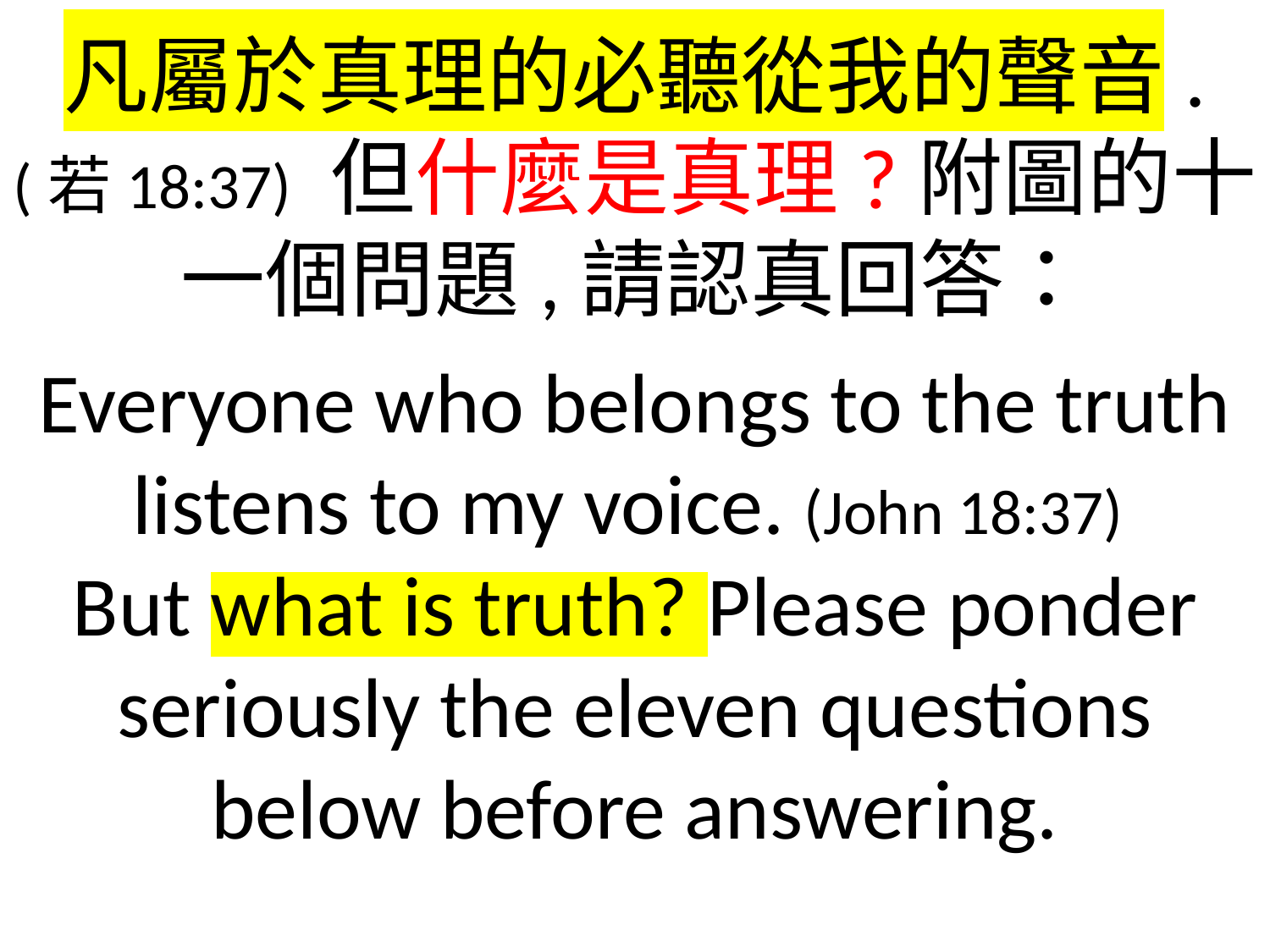

凡屬於真理的必聽從我的聲音.
(若18:37) 但什麼是真理?附圖的十一個問題,請認真回答：
Everyone who belongs to the truth listens to my voice. (John 18:37)
But what is truth? Please ponder seriously the eleven questions below before answering.